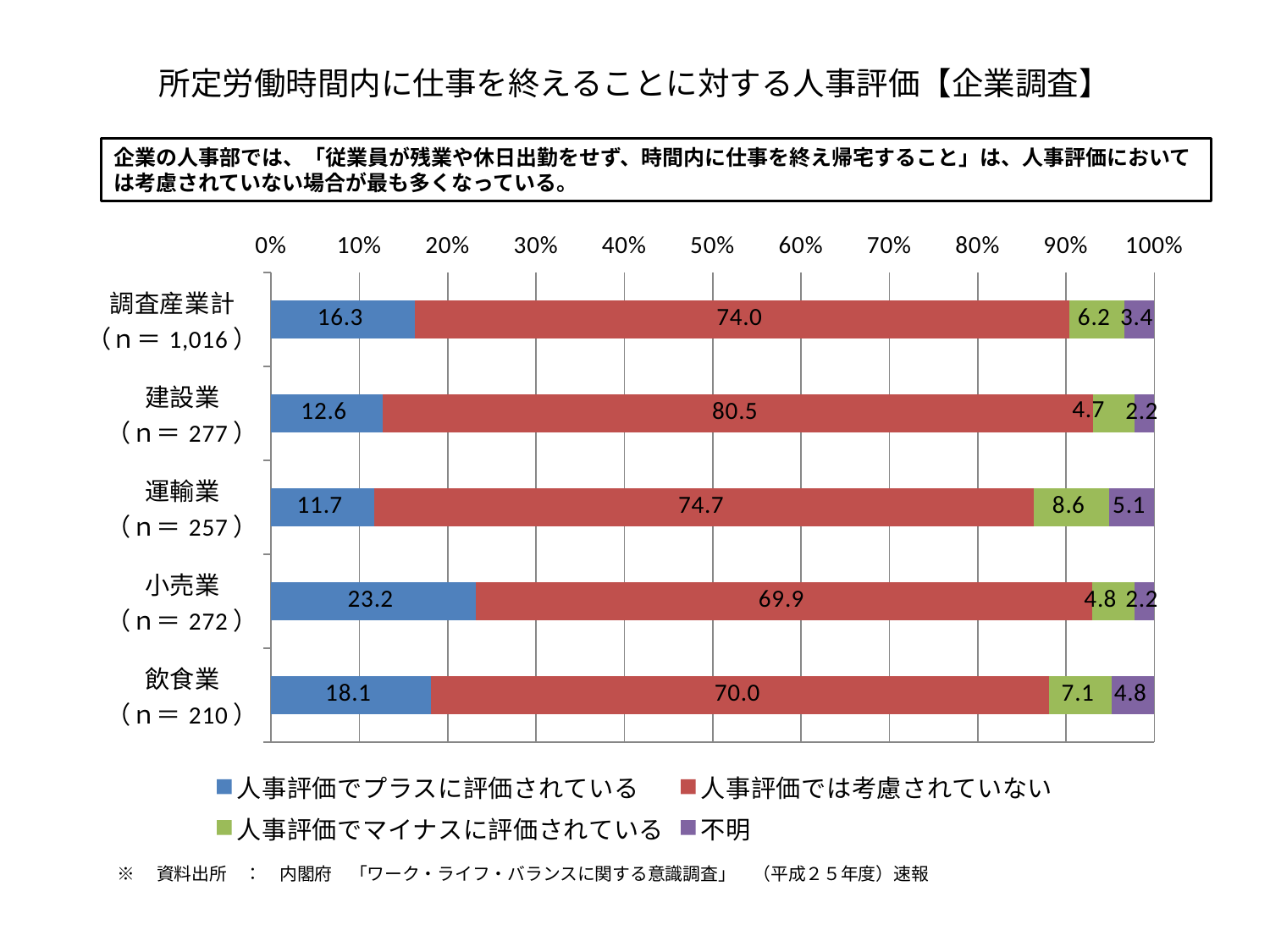

# 所定労働時間内に仕事を終えることに対する人事評価【企業調査】
企業の人事部では、「従業員が残業や休日出勤をせず、時間内に仕事を終え帰宅すること」は、人事評価においては考慮されていない場合が最も多くなっている。

### Chart

| Category | 人事評価でプラスに評価されている | 人事評価では考慮されていない | 人事評価でマイナスに評価されている | 不明 |
|---|---|---|---|---|
| 飲食業
（ｎ＝210） | 18.1 | 70.0 | 7.1 | 4.8 |
| 小売業
（ｎ＝272） | 23.2 | 69.9 | 4.8 | 2.2 |
| 運輸業
（ｎ＝257） | 11.7 | 74.7 | 8.6 | 5.1 |
| 建設業
（ｎ＝277） | 12.6 | 80.5 | 4.7 | 2.2 |
| 調査産業計
（ｎ＝1,016） | 16.3 | 74.0 | 6.2 | 3.4 |
※　資料出所　：　内閣府　「ワーク・ライフ・バランスに関する意識調査」　（平成２５年度）速報